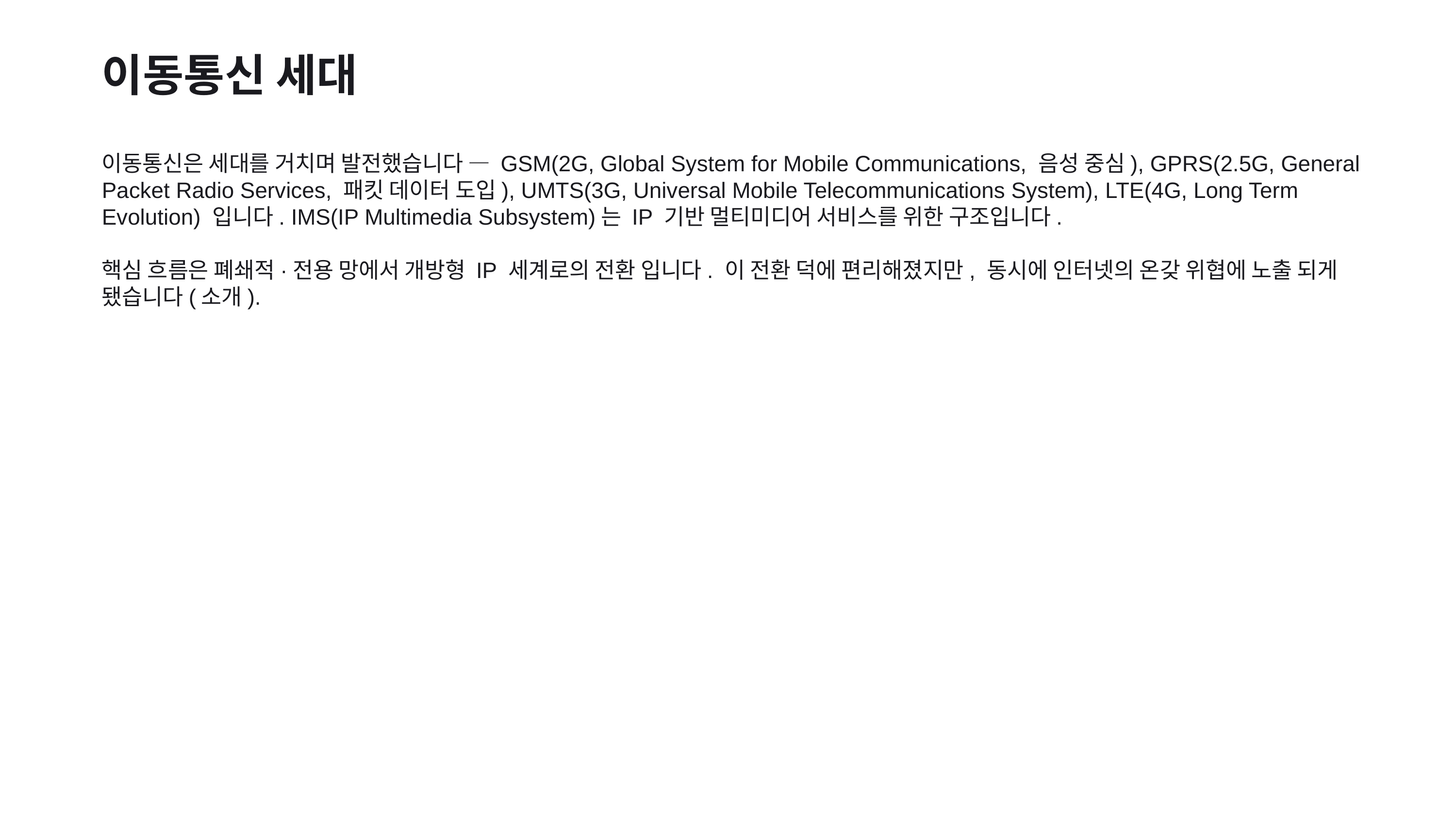

이동통신 세대
이동통신은 세대를 거치며 발전했습니다 — GSM(2G, Global System for Mobile Communications, 음성 중심), GPRS(2.5G, General Packet Radio Services, 패킷 데이터 도입), UMTS(3G, Universal Mobile Telecommunications System), LTE(4G, Long Term Evolution) 입니다. IMS(IP Multimedia Subsystem)는 IP 기반 멀티미디어 서비스를 위한 구조입니다.

핵심 흐름은 폐쇄적·전용 망에서 개방형 IP 세계로의 전환 입니다. 이 전환 덕에 편리해졌지만, 동시에 인터넷의 온갖 위협에 노출 되게 됐습니다(소개).